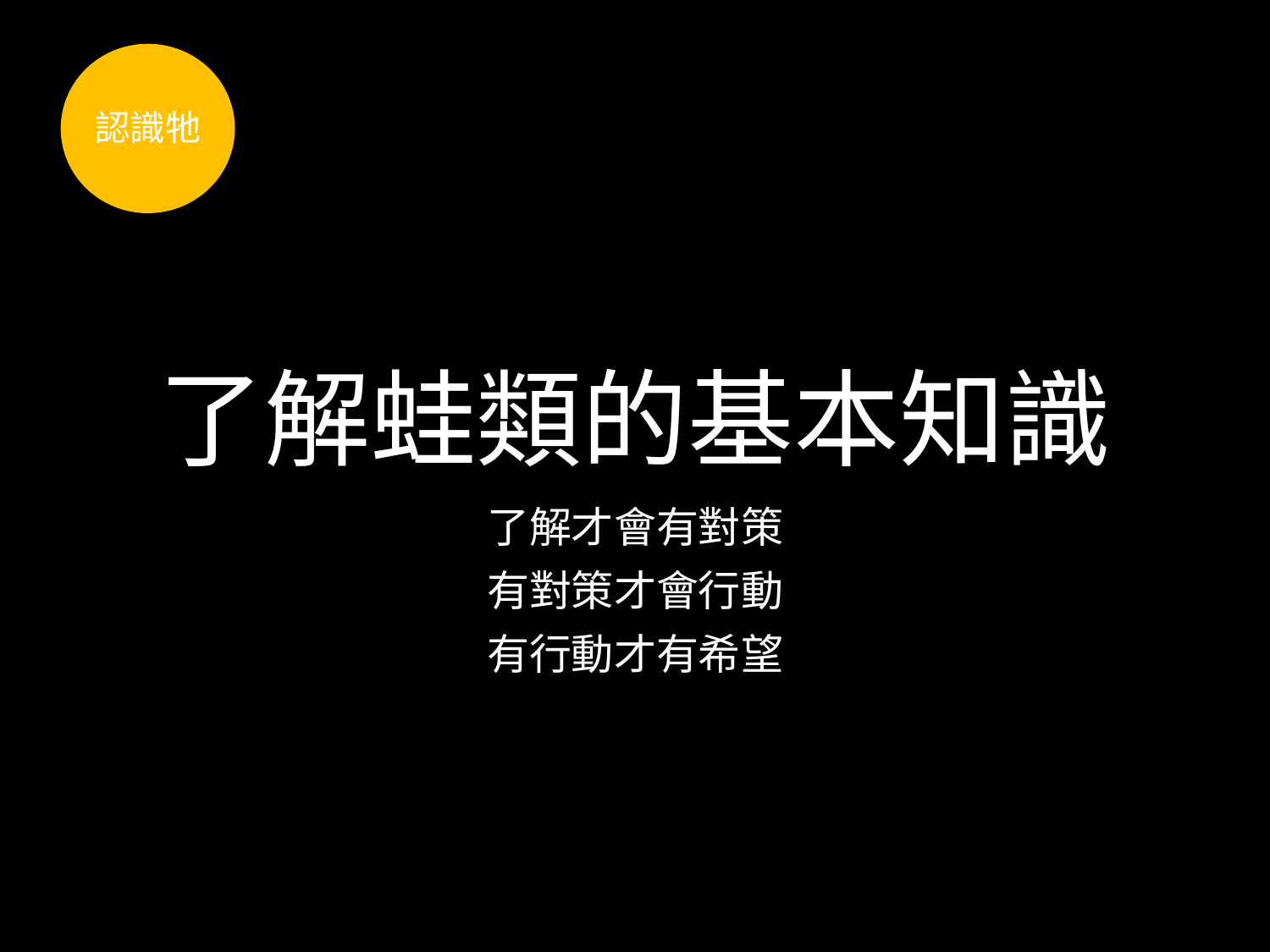

認識牠
# 了解蛙類的基本知識
了解才會有對策
有對策才會行動
有行動才有希望